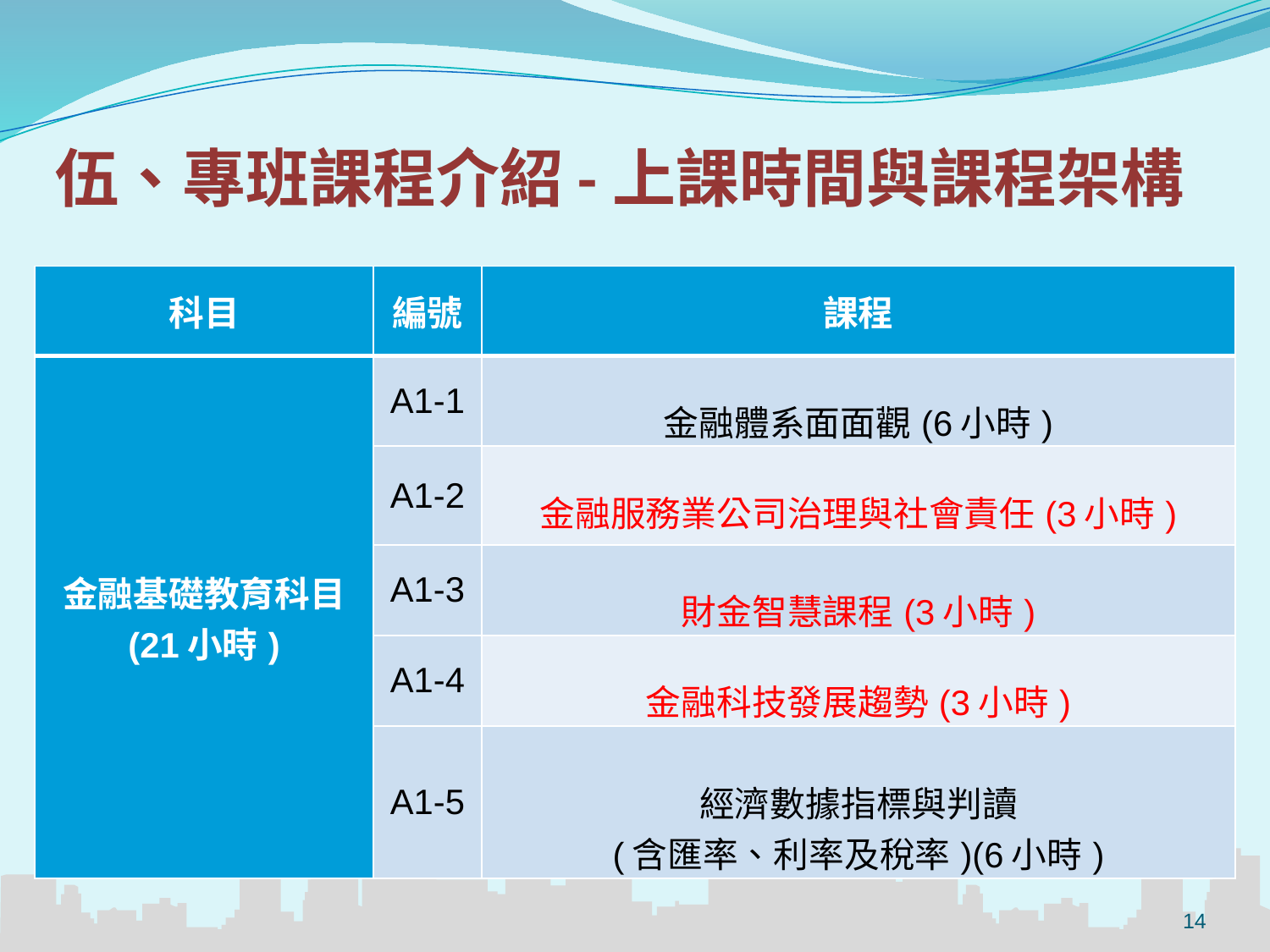

# 伍、專班課程介紹-上課時間與課程架構
| 科目 | 編號 | 課程 |
| --- | --- | --- |
| 金融基礎教育科目 (21小時) | A1-1 | 金融體系面面觀(6小時) |
|  | A1-2 | 金融服務業公司治理與社會責任(3小時) |
|  | A1-3 | 財金智慧課程(3小時) |
|  | A1-4 | 金融科技發展趨勢(3小時) |
|  | A1-5 | 經濟數據指標與判讀 (含匯率、利率及稅率)(6小時) |
14